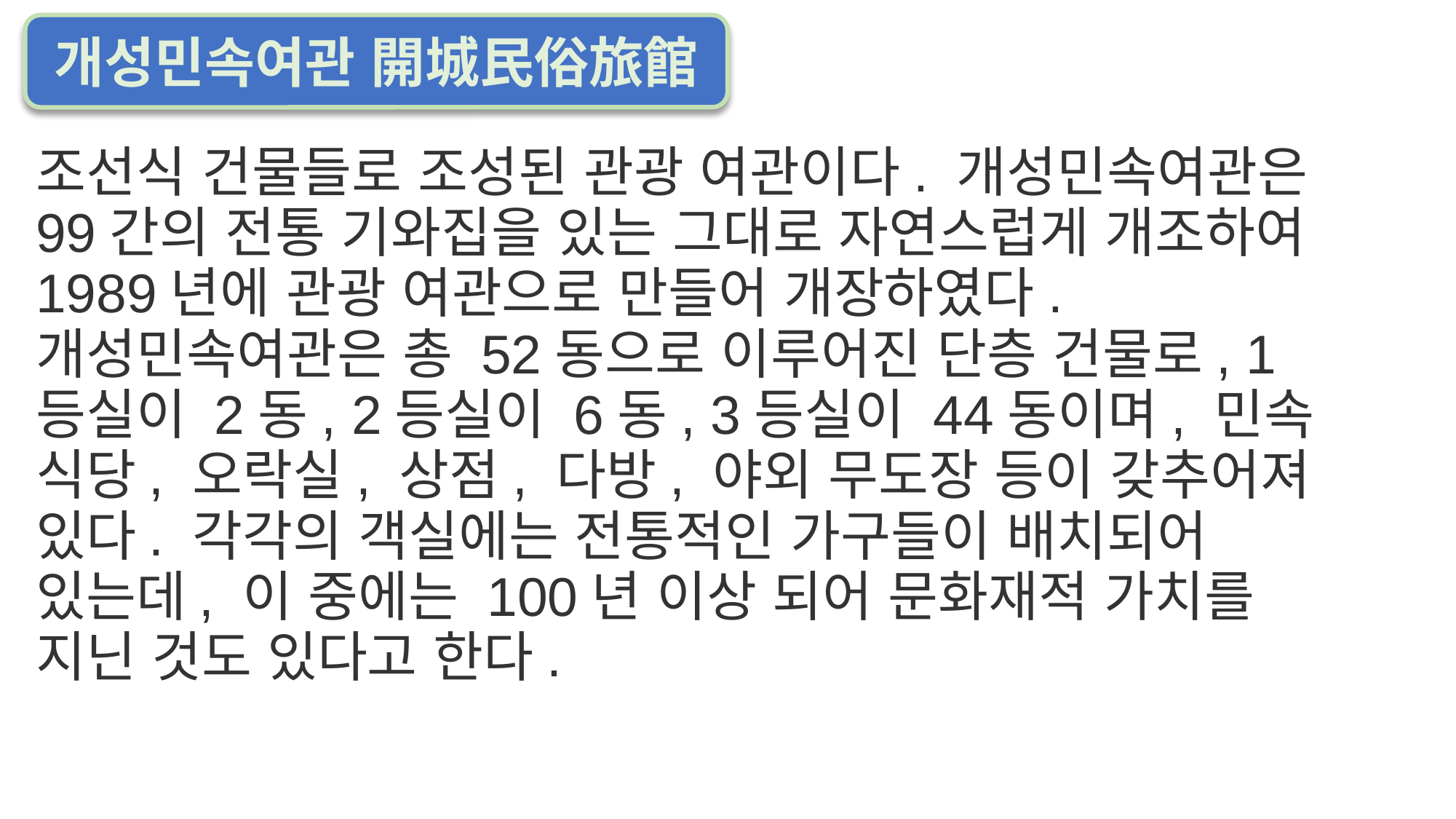

개성민속여관 開城民俗旅館
조선식 건물들로 조성된 관광 여관이다. 개성민속여관은 99간의 전통 기와집을 있는 그대로 자연스럽게 개조하여 1989년에 관광 여관으로 만들어 개장하였다. 개성민속여관은 총 52동으로 이루어진 단층 건물로, 1등실이 2동, 2등실이 6동, 3등실이 44동이며, 민속 식당, 오락실, 상점, 다방, 야외 무도장 등이 갖추어져 있다. 각각의 객실에는 전통적인 가구들이 배치되어 있는데, 이 중에는 100년 이상 되어 문화재적 가치를 지닌 것도 있다고 한다.